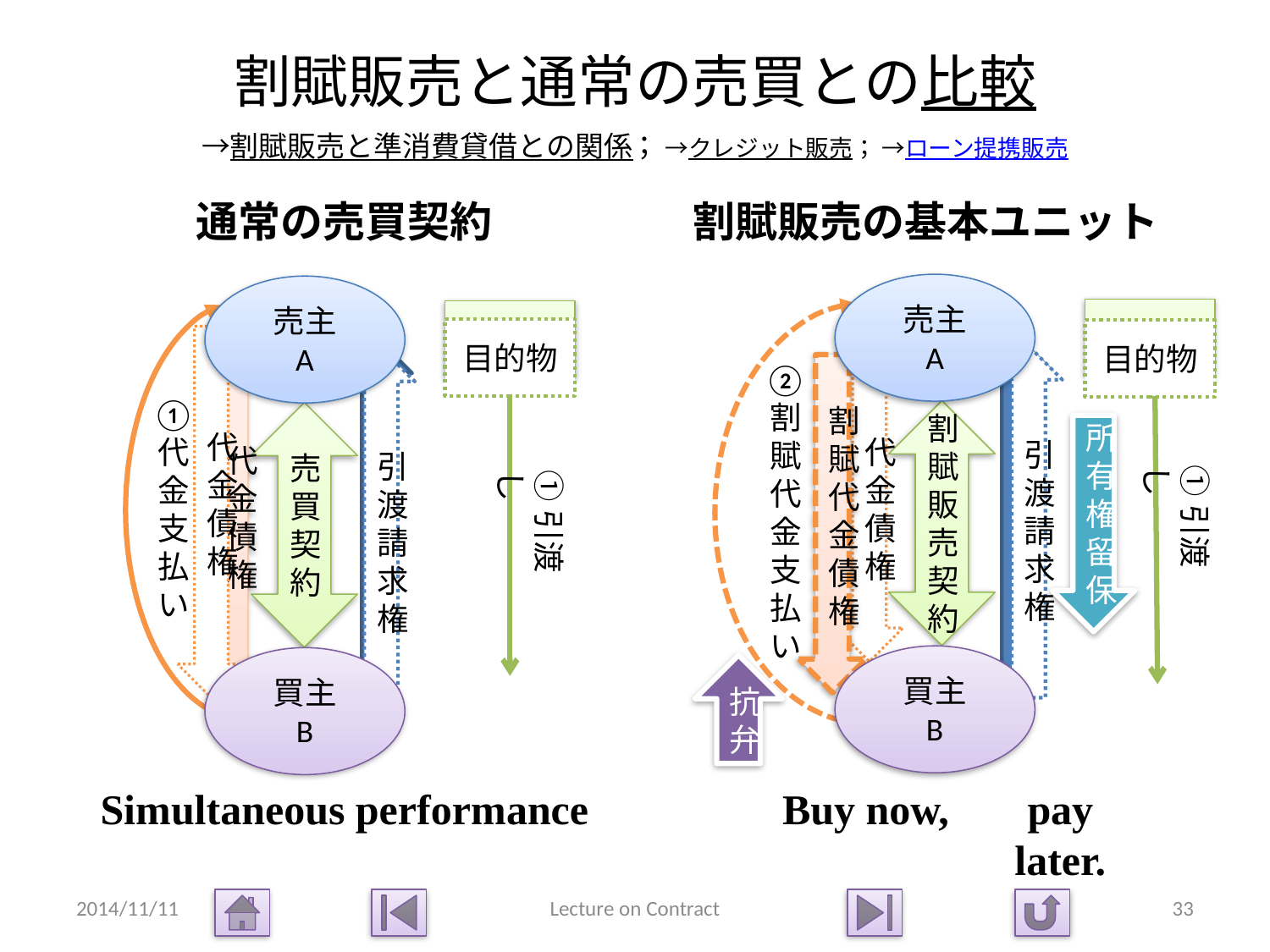

# 割賦販売と通常の売買との比較 →割賦販売と準消費貸借との関係； →クレジット販売； →ローン提携販売
通常の売買契約
割賦販売の基本ユニット
売主
A
売主
A
目的物
目的物
①
代
金
支
払
い
②
割
賦
代
金
支
払
い
目的物
目的物
代金債権
引渡請求権
代金債権
引渡請求権
引渡請求権
引渡請求権
割賦代金債権
代金債権
割賦販売契約
売買契約
所有権留保
①引渡し
①引渡し
買主
B
買主
B
抗弁
Simultaneous performance
Buy now,
pay later.
2014/11/11
Lecture on Contract
33